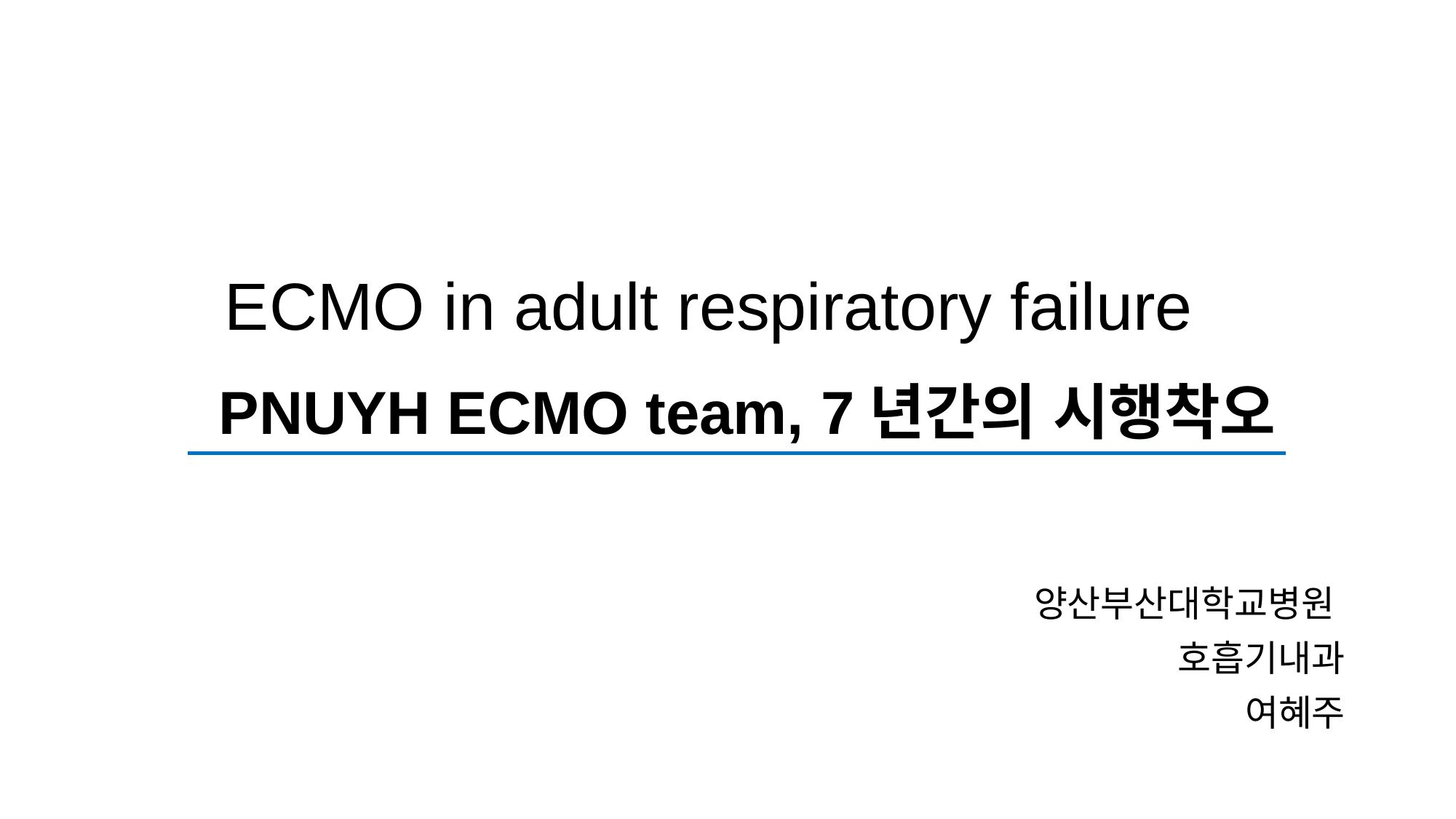

# ECMO in adult respiratory failure
PNUYH ECMO team, 7년간의 시행착오
양산부산대학교병원
호흡기내과
여혜주